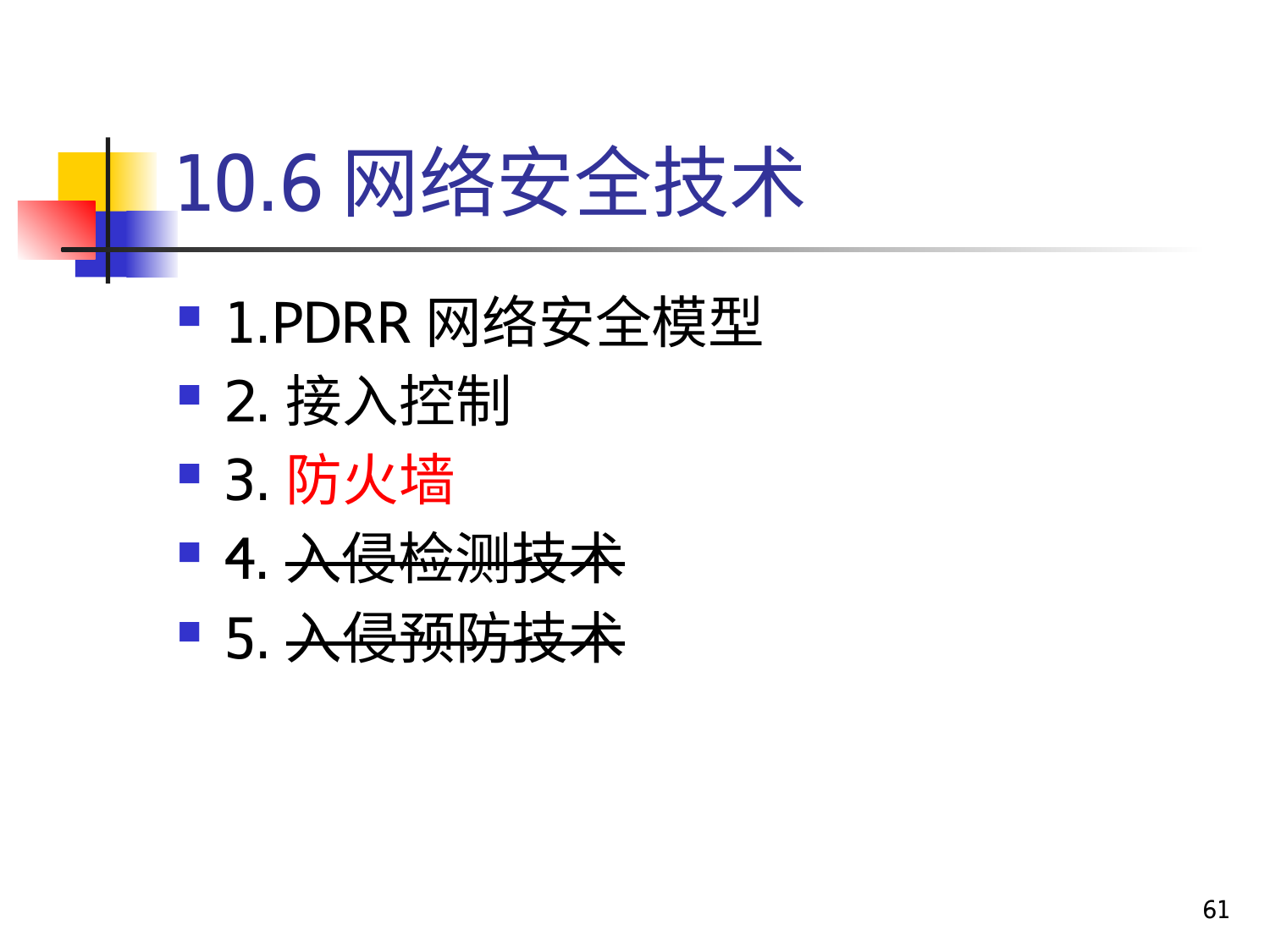

# 10.6网络安全技术
1.PDRR网络安全模型
2.接入控制
3.防火墙
4.入侵检测技术
5.入侵预防技术
61